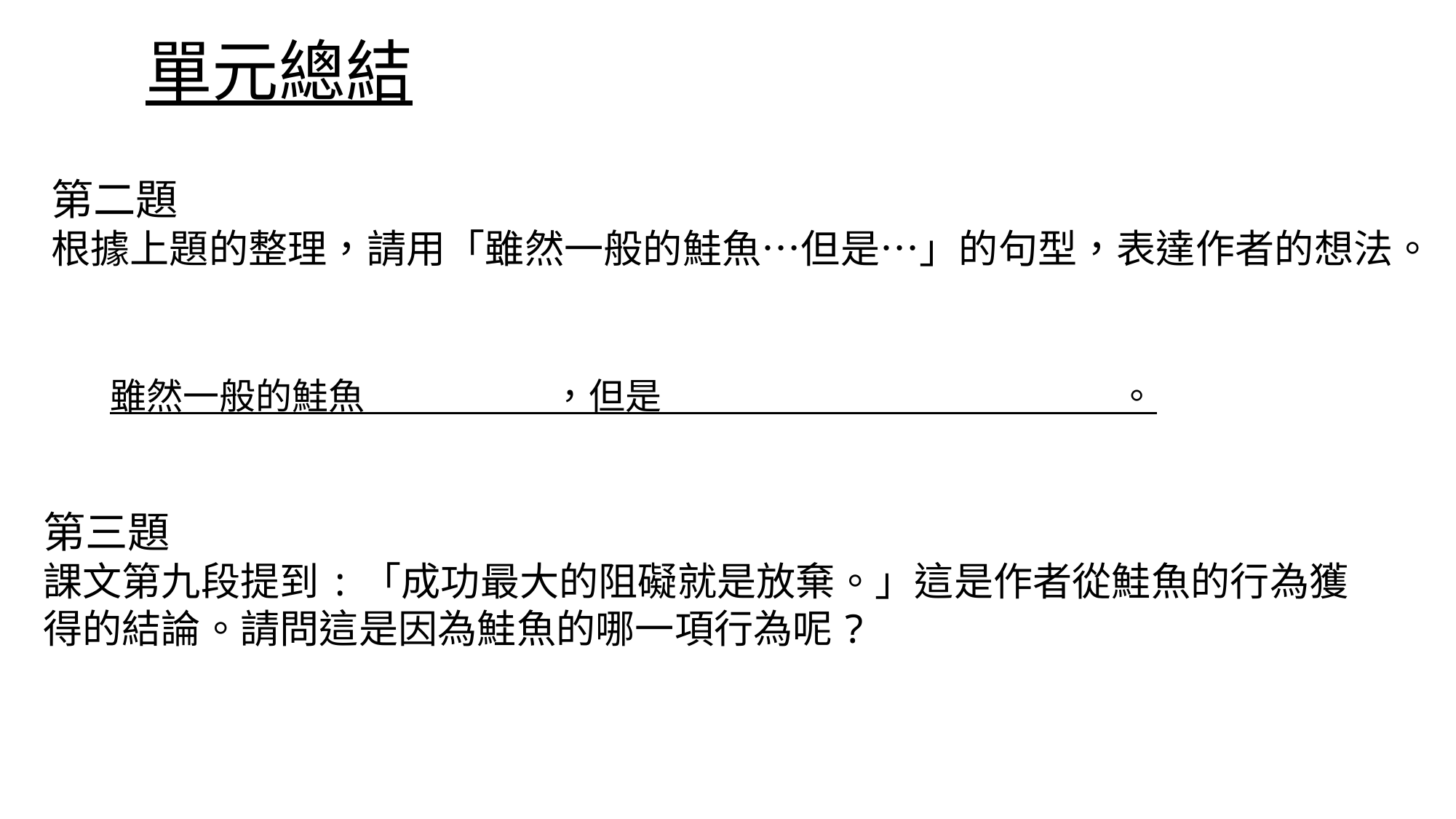

單元總結
第二題
根據上題的整理，請用「雖然一般的鮭魚…但是…」的句型，表達作者的想法。
雖然一般的鮭魚                       ，但是                                                        。
第三題
課文第九段提到:「成功最大的阻礙就是放棄。」這是作者從鮭魚的行為獲得的結論。請問這是因為鮭魚的哪一項行為呢?